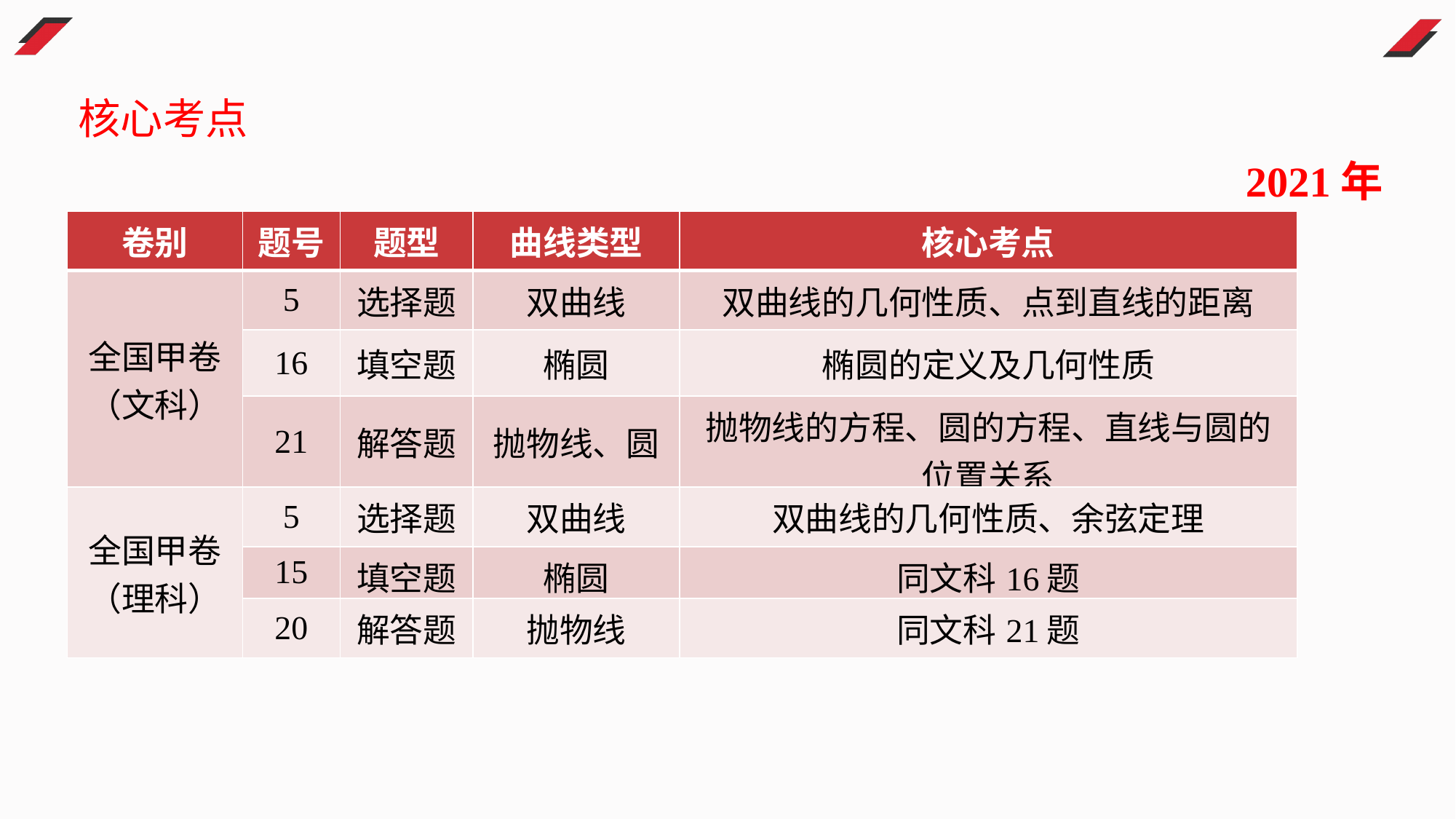

核心考点
2021年
| 卷别 | 题号 | 题型 | 曲线类型 | 核心考点 |
| --- | --- | --- | --- | --- |
| 全国甲卷 （文科） | 5 | 选择题 | 双曲线 | 双曲线的几何性质、点到直线的距离 |
|  | 16 | 填空题 | 椭圆 | 椭圆的定义及几何性质 |
|  | 21 | 解答题 | 抛物线、圆 | 抛物线的方程、圆的方程、直线与圆的位置关系 |
| 全国甲卷 （理科） | 5 | 选择题 | 双曲线 | 双曲线的几何性质、余弦定理 |
|  | 15 | 填空题 | 椭圆 | 同文科16题 |
|  | 20 | 解答题 | 抛物线 | 同文科21题 |